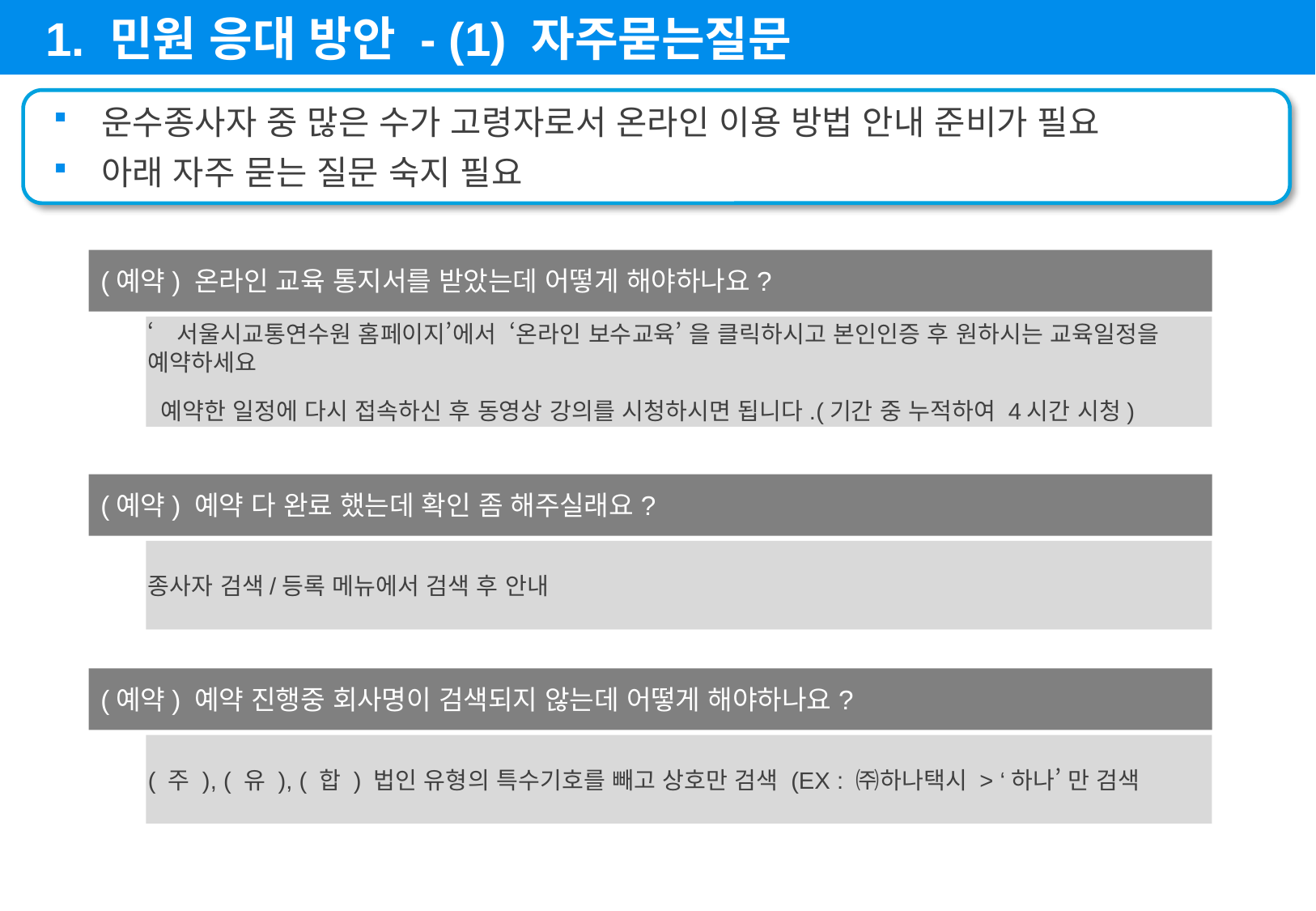

1. 민원 응대 방안 - (1) 자주묻는질문
운수종사자 중 많은 수가 고령자로서 온라인 이용 방법 안내 준비가 필요
아래 자주 묻는 질문 숙지 필요
(예약) 온라인 교육 통지서를 받았는데 어떻게 해야하나요?
‘서울시교통연수원 홈페이지’에서  ‘온라인 보수교육’ 을 클릭하시고 본인인증 후 원하시는 교육일정을 예약하세요
 예약한 일정에 다시 접속하신 후 동영상 강의를 시청하시면 됩니다.(기간 중 누적하여 4시간 시청)
(예약) 예약 다 완료 했는데 확인 좀 해주실래요?
종사자 검색/등록 메뉴에서 검색 후 안내
(예약) 예약 진행중 회사명이 검색되지 않는데 어떻게 해야하나요?
( 주 ), ( 유 ), ( 합 ) 법인 유형의 특수기호를 빼고 상호만 검색 (EX : ㈜하나택시 > ‘하나’ 만 검색